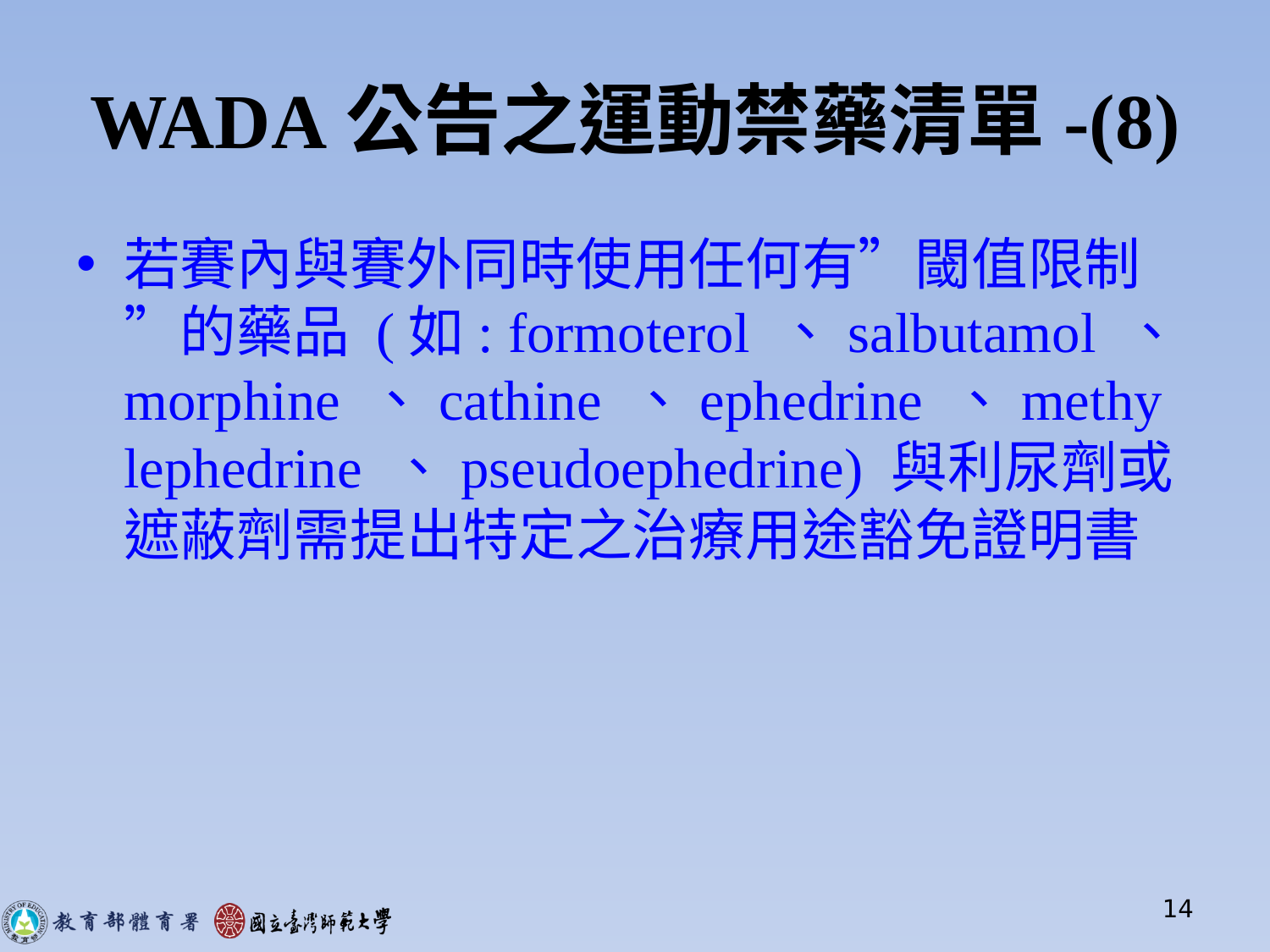

# WADA公告之運動禁藥清單-(8)
若賽內與賽外同時使用任何有”閾值限制”的藥品 (如: formoterol 、salbutamol 、morphine 、cathine 、ephedrine 、methy lephedrine 、pseudoephedrine) 與利尿劑或遮蔽劑需提出特定之治療用途豁免證明書

14